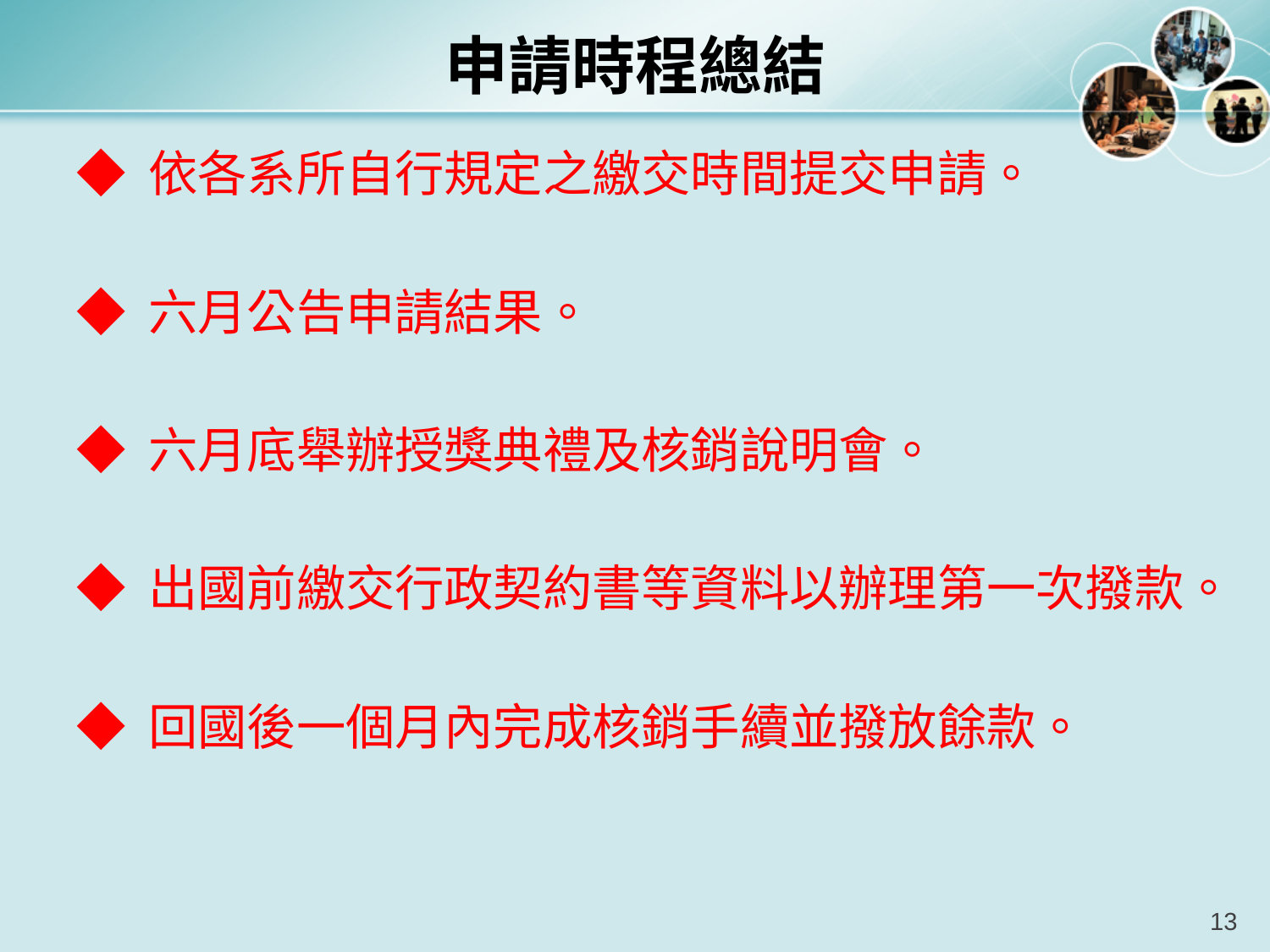

# 申請時程總結
◆ 依各系所自行規定之繳交時間提交申請。

◆ 六月公告申請結果。

◆ 六月底舉辦授獎典禮及核銷說明會。

◆ 出國前繳交行政契約書等資料以辦理第一次撥款。

◆ 回國後一個月內完成核銷手續並撥放餘款。

13